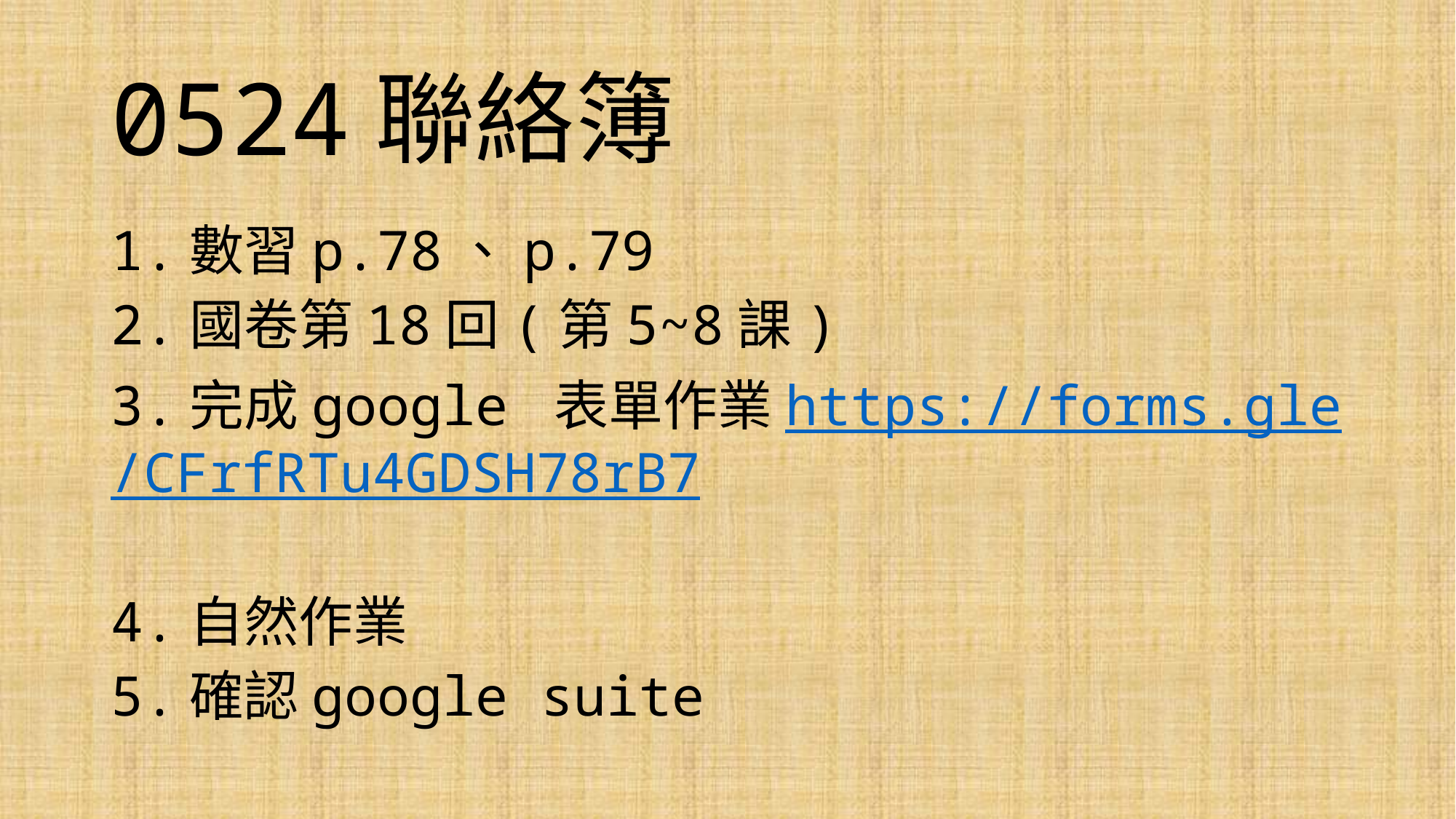

# 0524聯絡簿
1.數習p.78、p.79
2.國卷第18回(第5~8課)
3.完成google 表單作業https://forms.gle/CFrfRTu4GDSH78rB7

4.自然作業
5.確認google suite